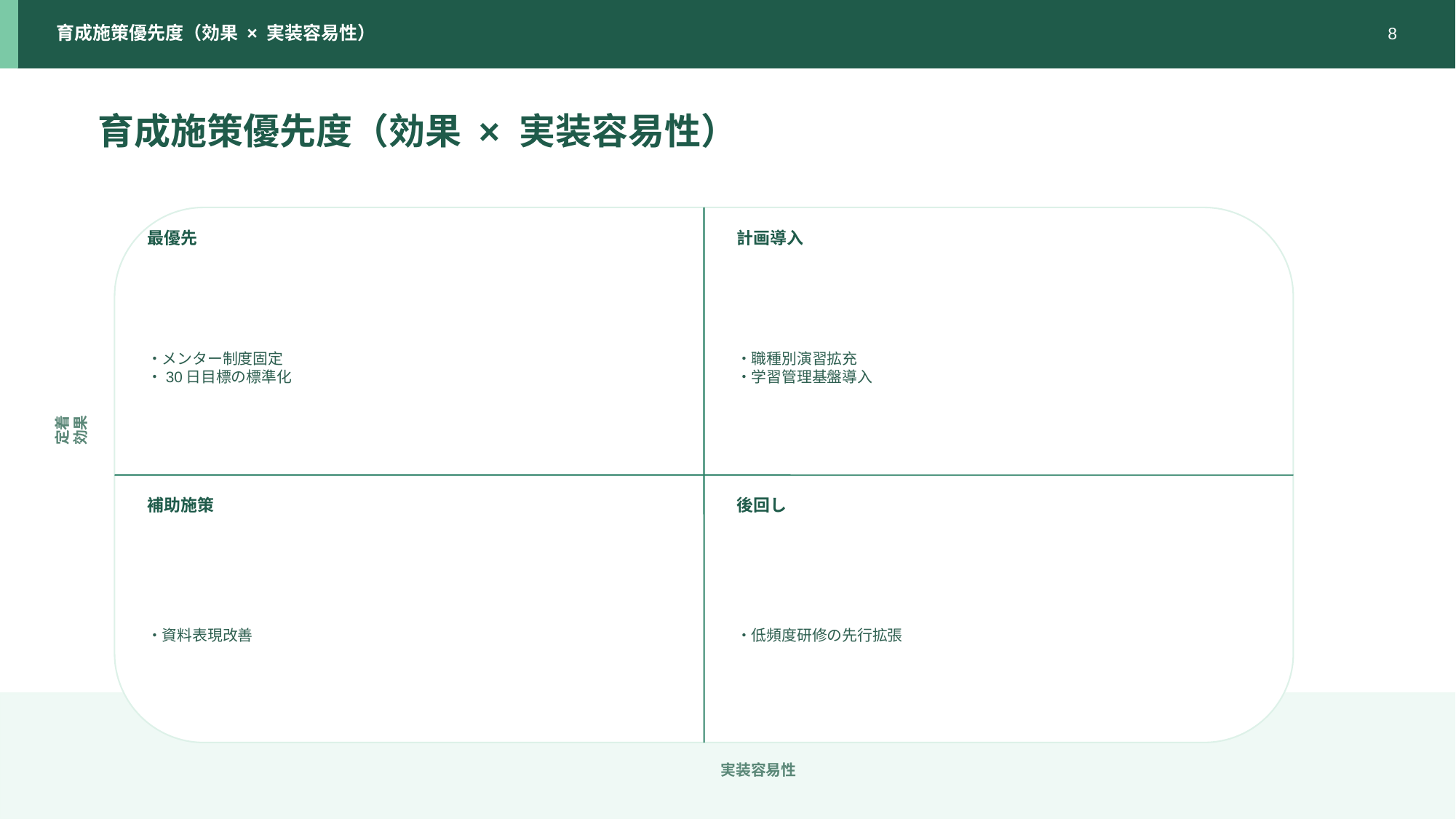

育成施策優先度（効果 × 実装容易性）
8
育成施策優先度（効果 × 実装容易性）

最優先
計画導入
・メンター制度固定
・30日目標の標準化
・職種別演習拡充
・学習管理基盤導入
定着効果

補助施策
後回し
・資料表現改善
・低頻度研修の先行拡張

実装容易性